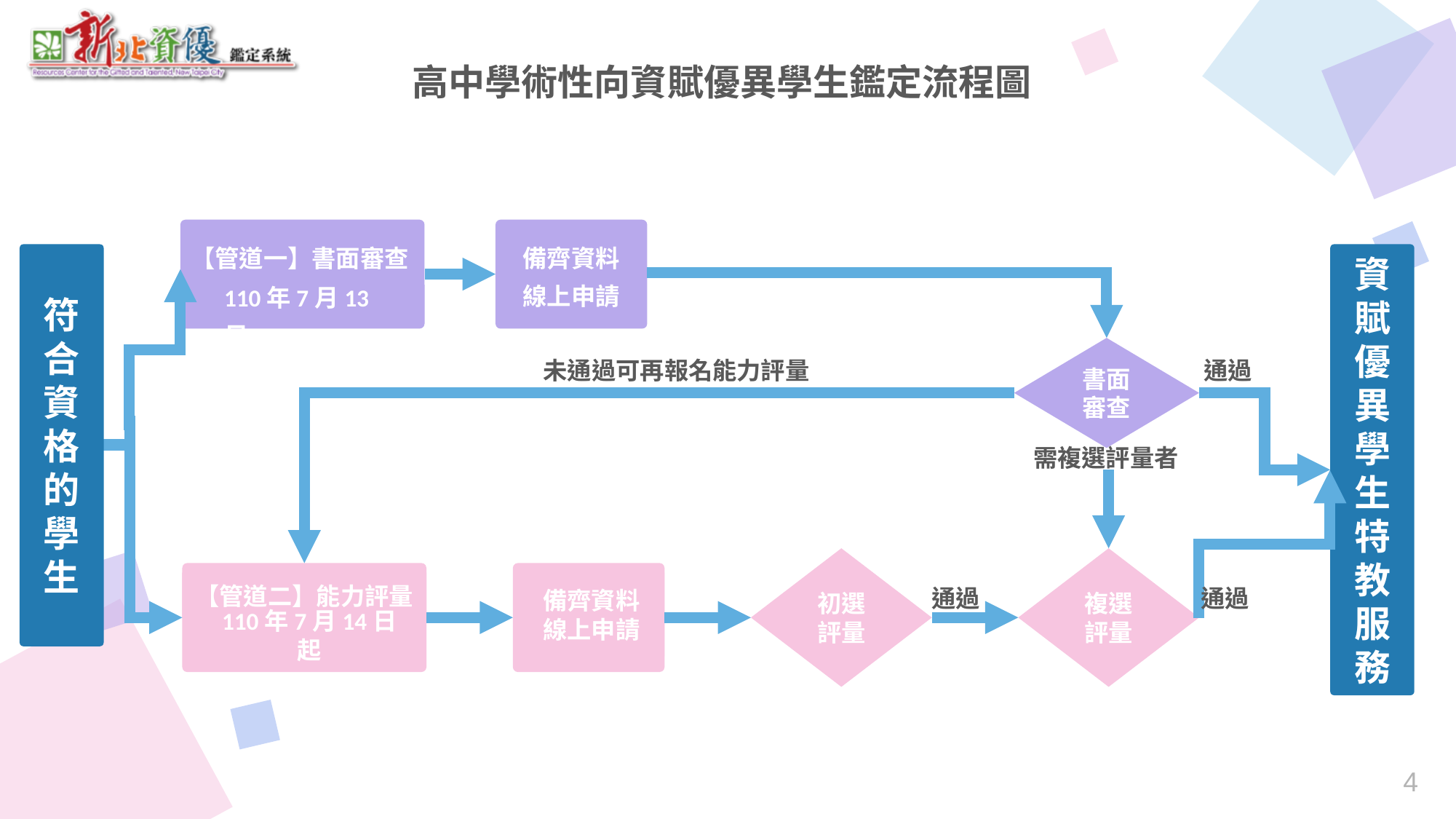

高中學術性向資賦優異學生鑑定流程圖

【管道一】書面審查
110年7月13日

備齊資料
線上申請
符
合
資
格
的
學
生
資賦優異學生特教服務
書面審查
未通過可再報名能力評量
通過
需複選評量者
初選評量
複選評量

【管道二】能力評量
110年7月14日起

備齊資料
線上申請
通過
通過
4